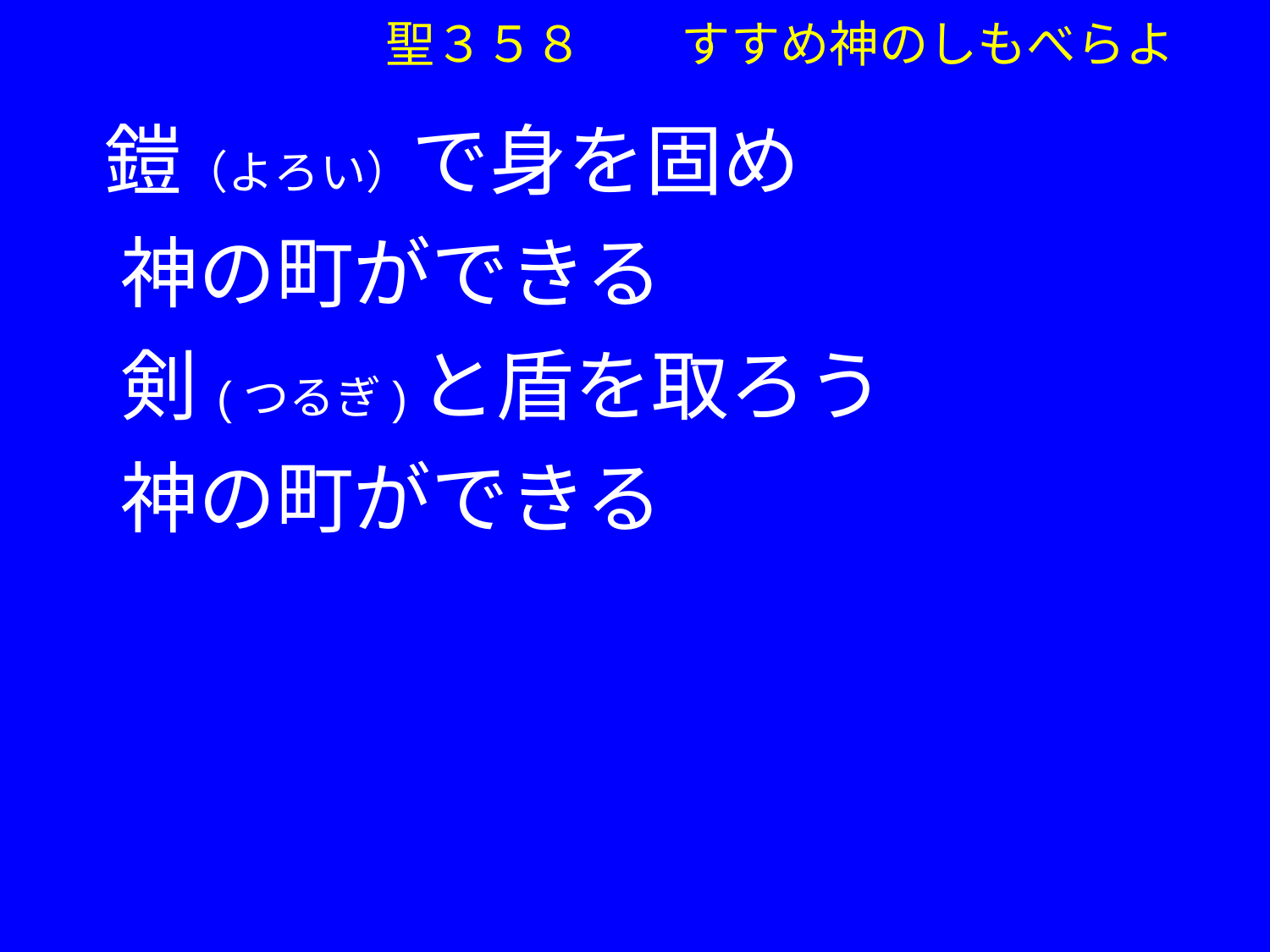

鎧（よろい）で身を固め
　神の町ができる
　剣(つるぎ)と盾を取ろう
　神の町ができる

聖３５８　　すすめ神のしもべらよ